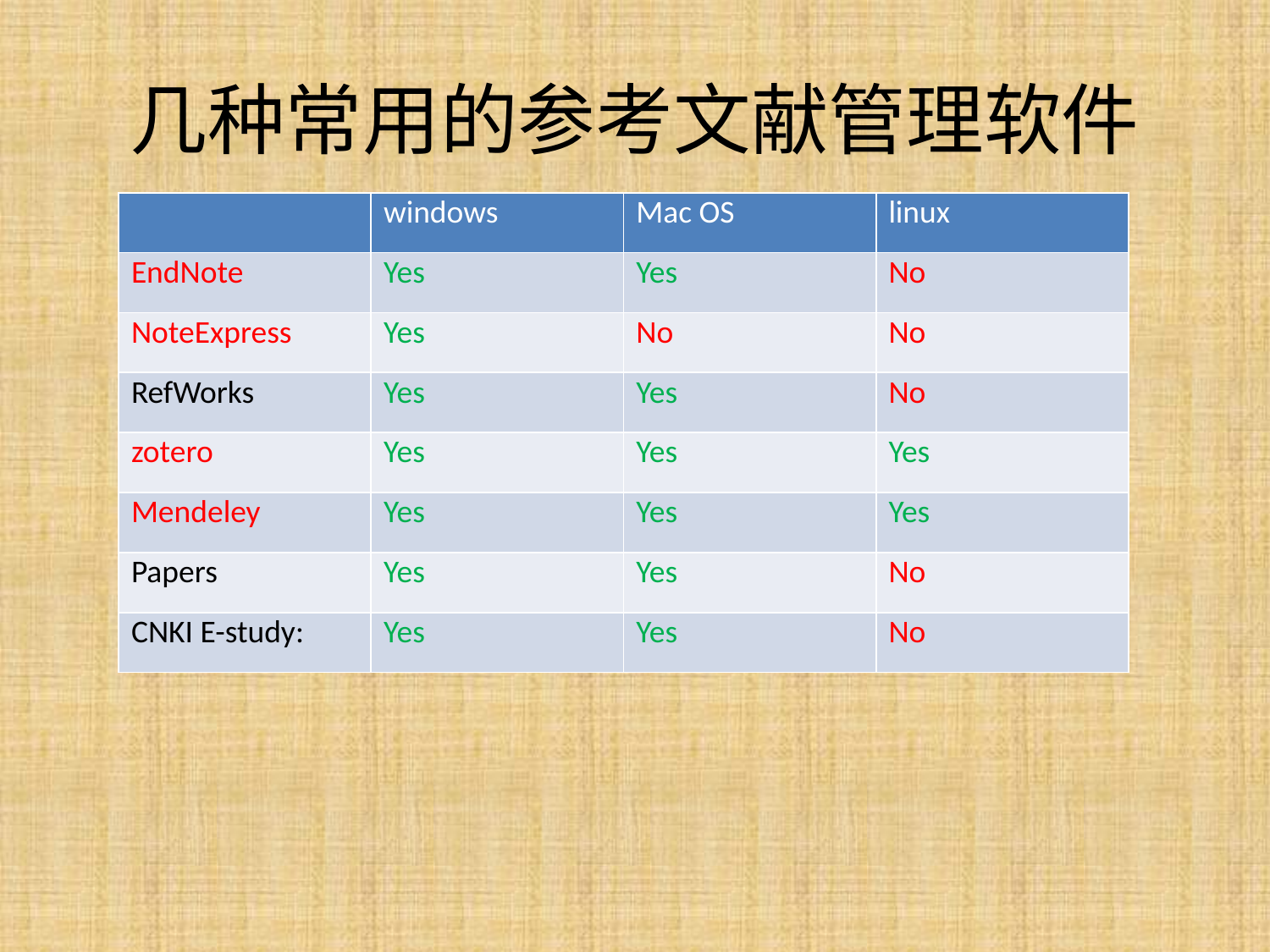

# 几种常用的参考文献管理软件
|  | windows | Mac OS | linux |
| --- | --- | --- | --- |
| EndNote | Yes | Yes | No |
| NoteExpress | Yes | No | No |
| RefWorks | Yes | Yes | No |
| zotero | Yes | Yes | Yes |
| Mendeley | Yes | Yes | Yes |
| Papers | Yes | Yes | No |
| CNKI E-study: | Yes | Yes | No |